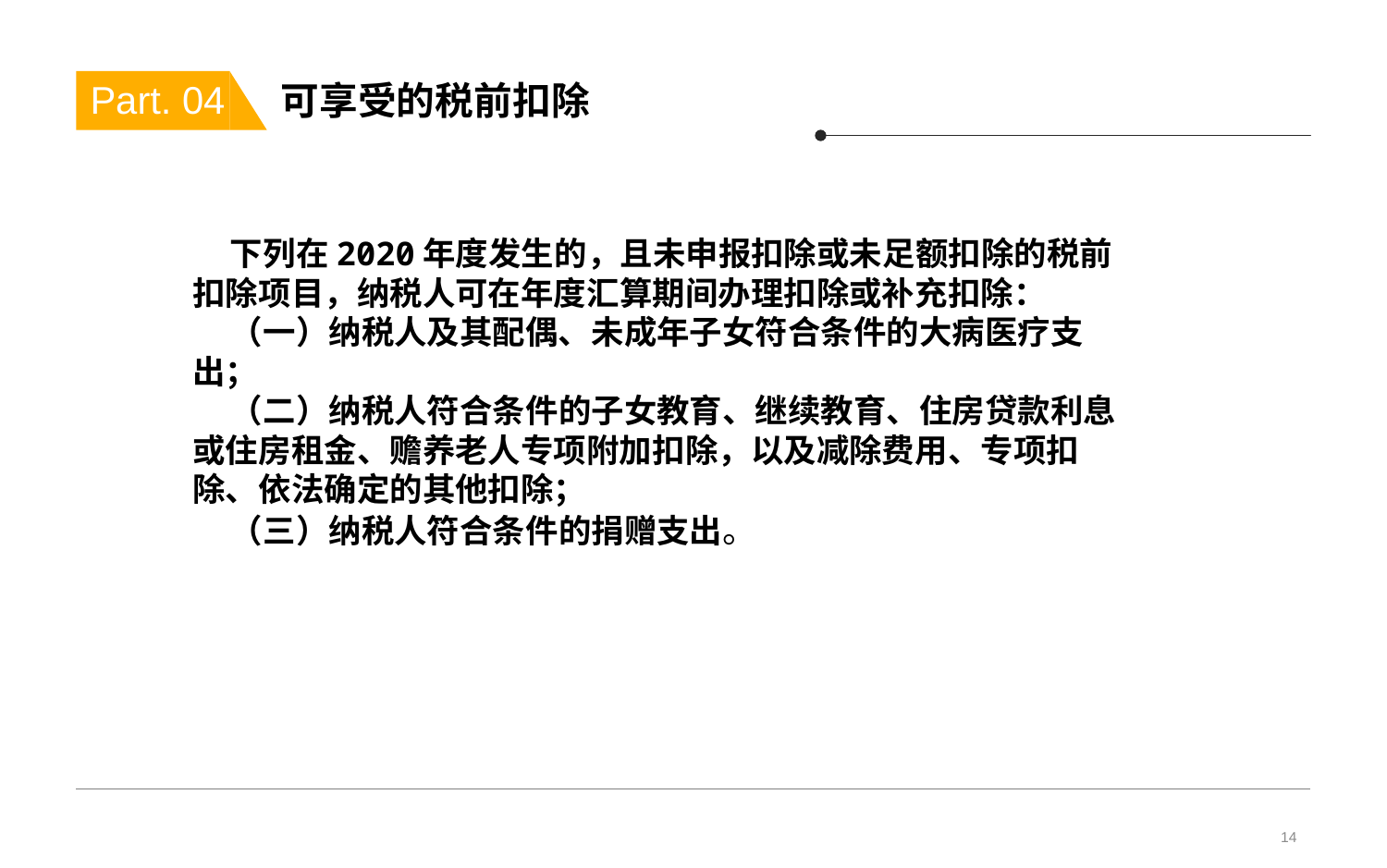

# 可享受的税前扣除
Part. 04
    下列在2020年度发生的，且未申报扣除或未足额扣除的税前扣除项目，纳税人可在年度汇算期间办理扣除或补充扣除：
    （一）纳税人及其配偶、未成年子女符合条件的大病医疗支出；
    （二）纳税人符合条件的子女教育、继续教育、住房贷款利息或住房租金、赡养老人专项附加扣除，以及减除费用、专项扣除、依法确定的其他扣除；
    （三）纳税人符合条件的捐赠支出。

14